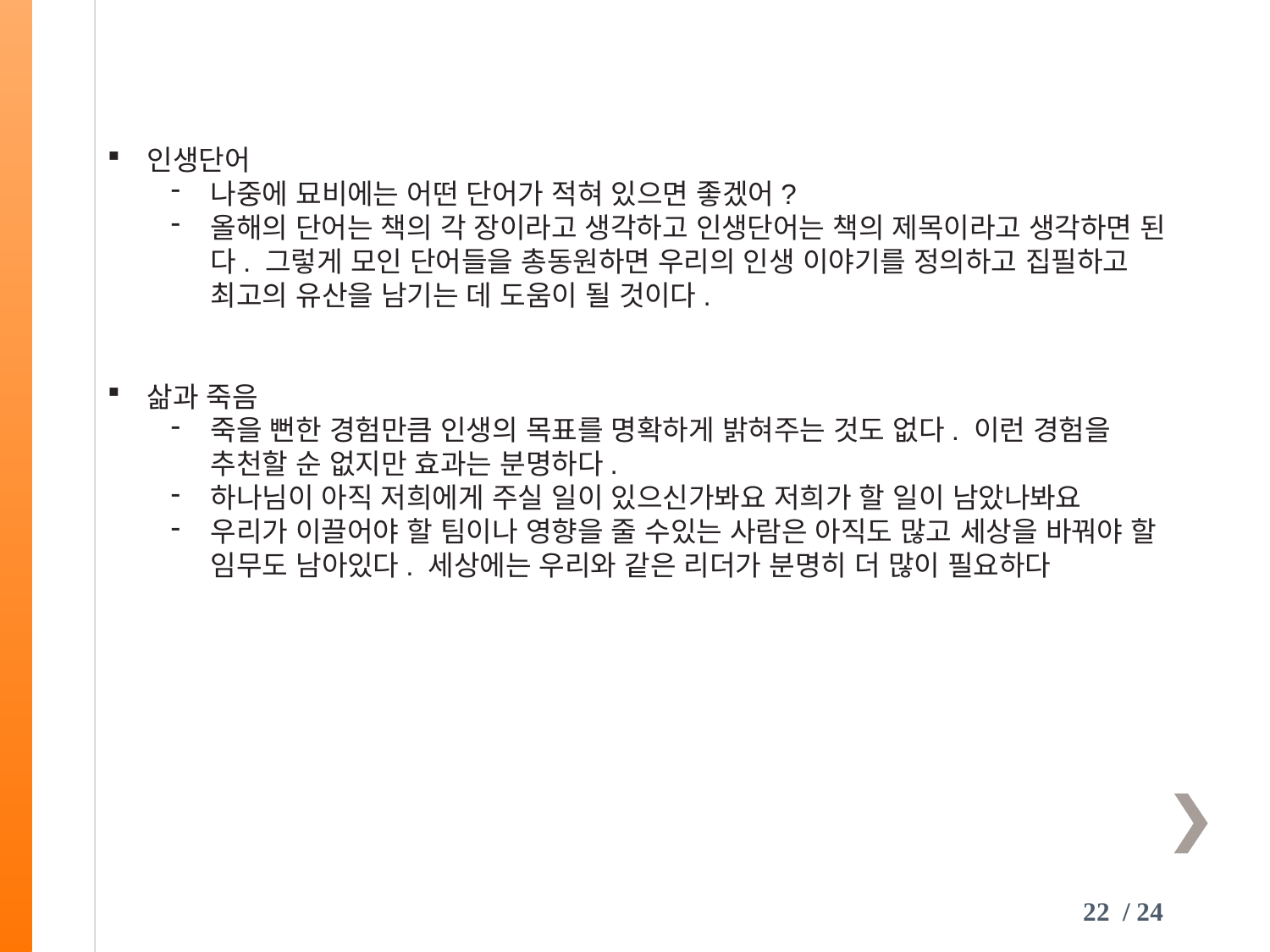

인생단어
나중에 묘비에는 어떤 단어가 적혀 있으면 좋겠어?
올해의 단어는 책의 각 장이라고 생각하고 인생단어는 책의 제목이라고 생각하면 된다. 그렇게 모인 단어들을 총동원하면 우리의 인생 이야기를 정의하고 집필하고 최고의 유산을 남기는 데 도움이 될 것이다.

삶과 죽음
죽을 뻔한 경험만큼 인생의 목표를 명확하게 밝혀주는 것도 없다. 이런 경험을 추천할 순 없지만 효과는 분명하다.
하나님이 아직 저희에게 주실 일이 있으신가봐요 저희가 할 일이 남았나봐요
우리가 이끌어야 할 팀이나 영향을 줄 수있는 사람은 아직도 많고 세상을 바꿔야 할 임무도 남아있다. 세상에는 우리와 같은 리더가 분명히 더 많이 필요하다

22  / 24